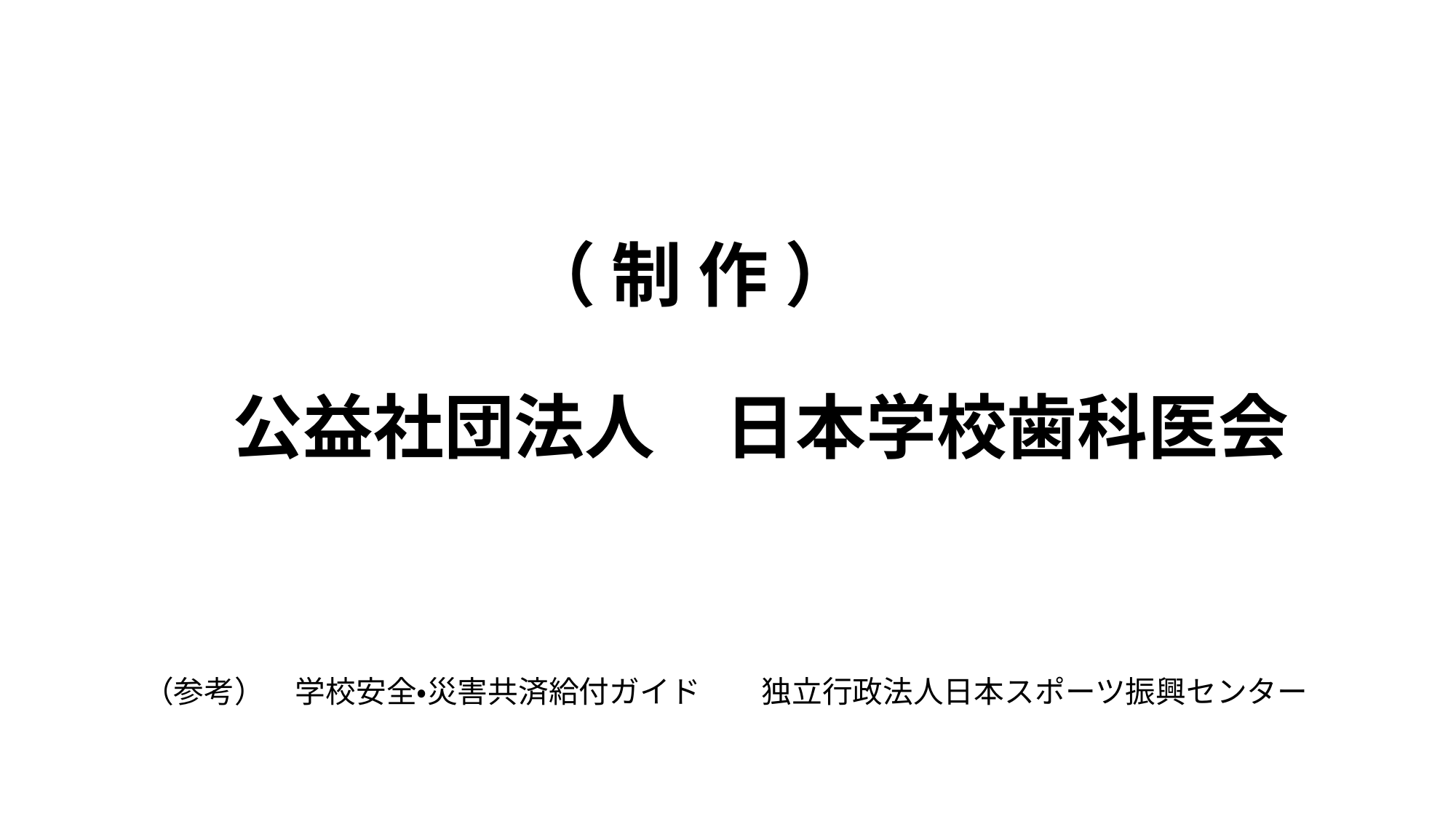

# （ 制 作 ）　 　公益社団法人　日本学校歯科医会

（参考）　学校安全・災害共済給付ガイド　　独立行政法人日本スポーツ振興センター